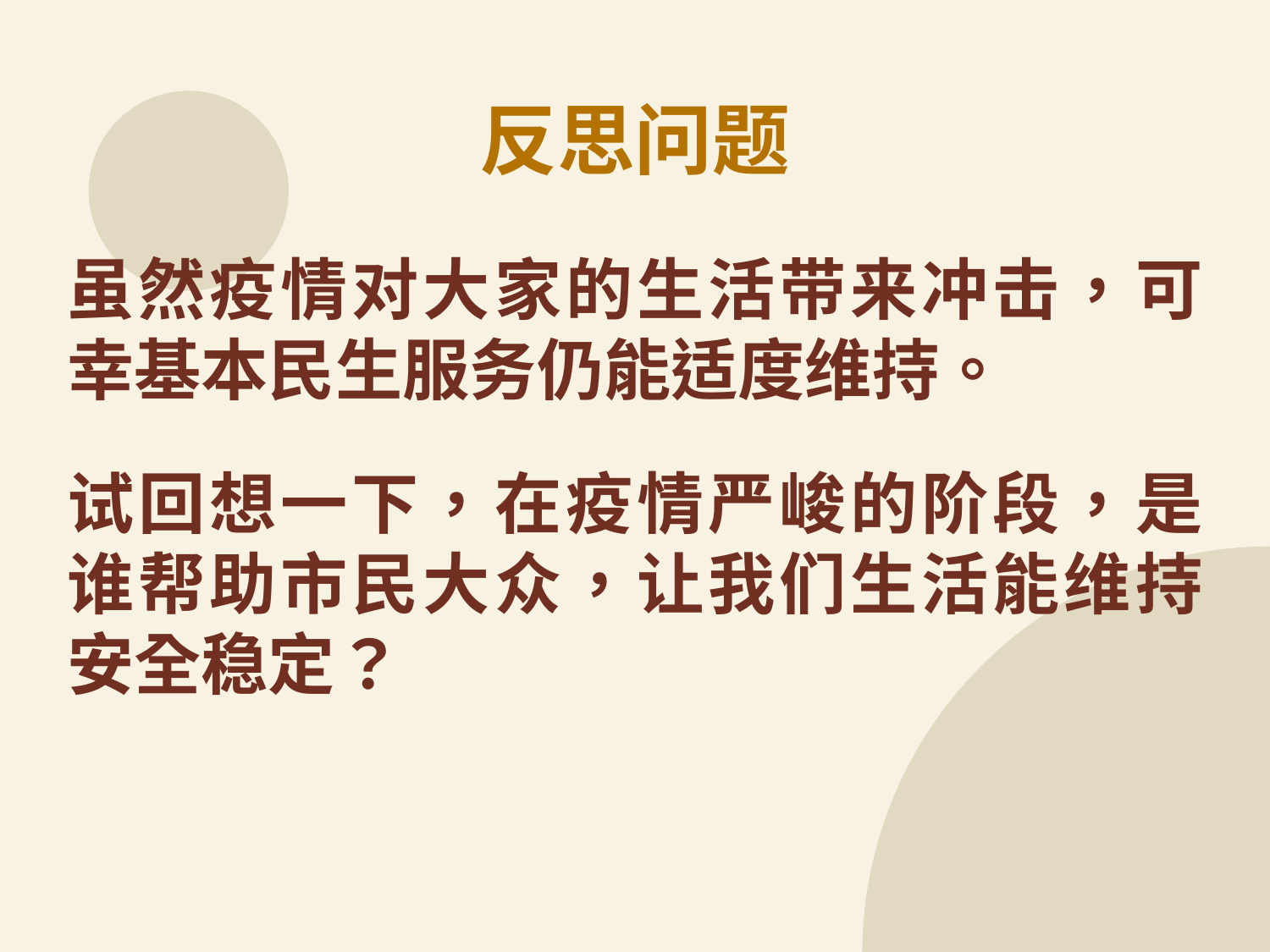

反思问题
虽然疫情对大家的生活带来冲击，可幸基本民生服务仍能适度维持。
试回想一下，在疫情严峻的阶段，是谁帮助市民大众，让我们生活能维持安全稳定？